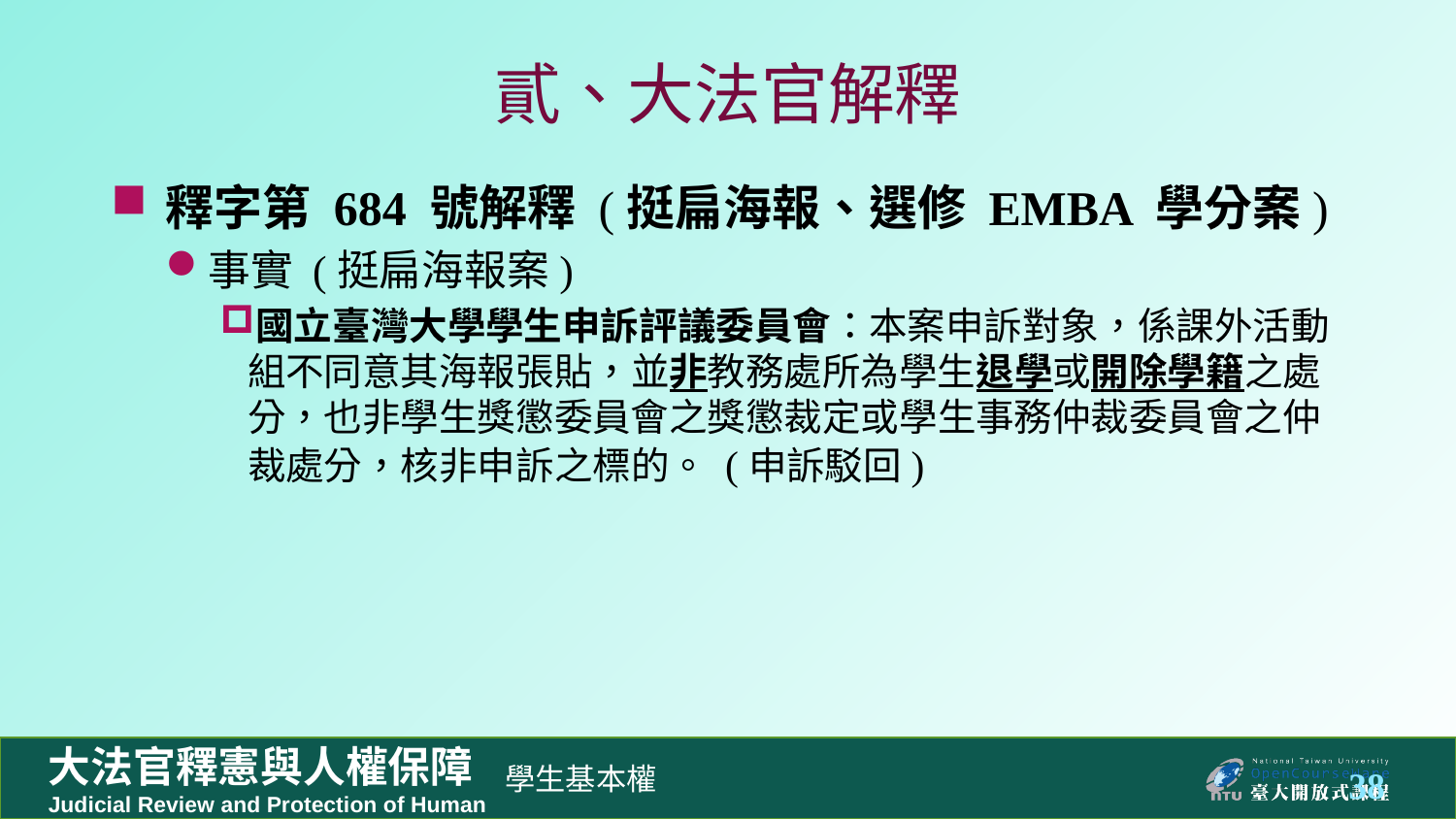

# 貳、大法官解釋
釋字第 684 號解釋 (挺扁海報、選修 EMBA 學分案)
事實 (挺扁海報案)
國立臺灣大學學生申訴評議委員會：本案申訴對象，係課外活動組不同意其海報張貼，並非教務處所為學生退學或開除學籍之處分，也非學生獎懲委員會之獎懲裁定或學生事務仲裁委員會之仲裁處分，核非申訴之標的。 (申訴駁回)